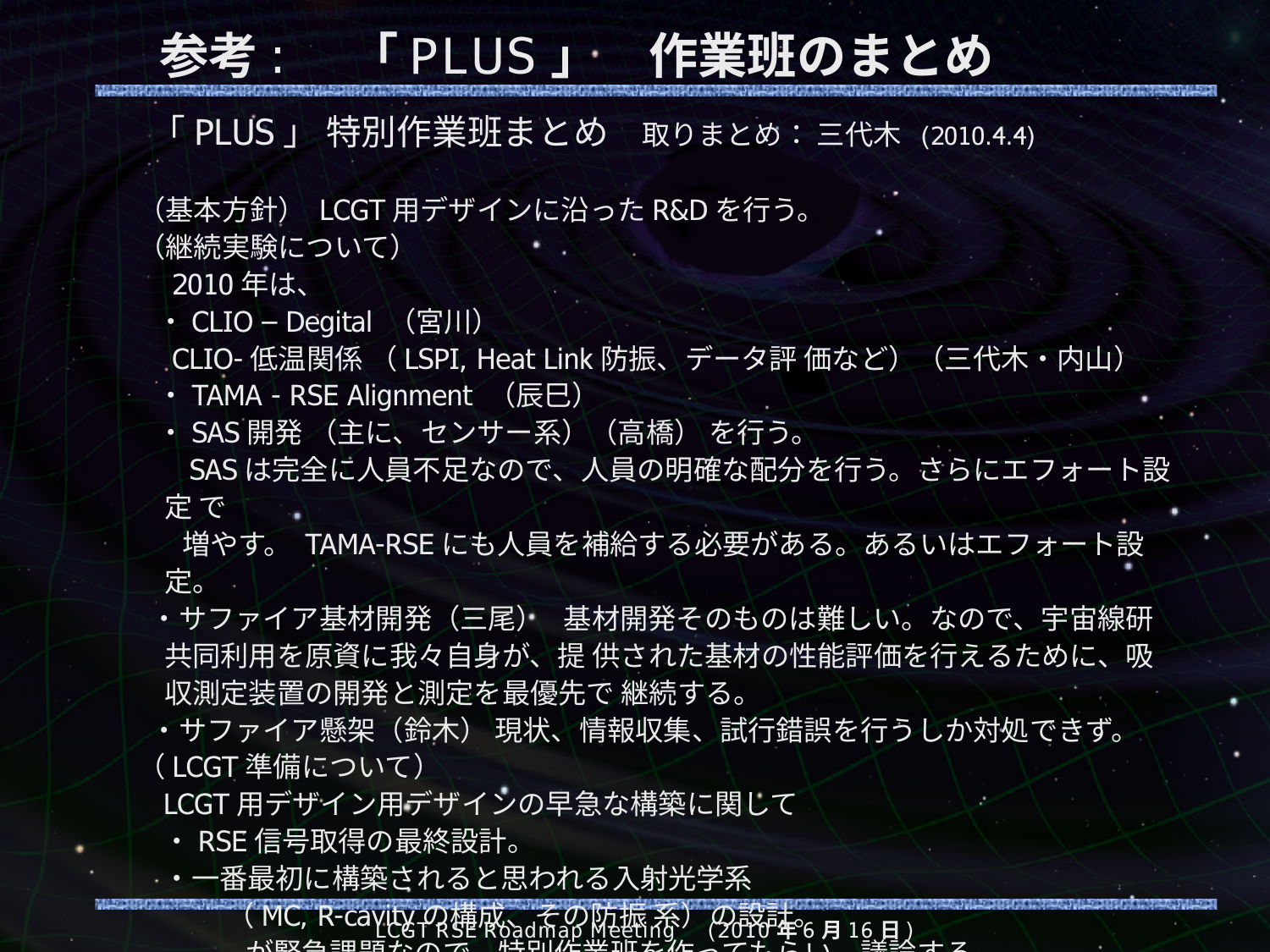

# 参考:　「PLUS」　作業班のまとめ
 「PLUS」 特別作業班まとめ     取りまとめ： 三代木  (2010.4.4)

（基本方針） LCGT用デザインに沿ったR&Dを行う。
（継続実験について）
    2010年は、
  ・CLIO – Degital （宮川）
    CLIO-低温関係 （LSPI, Heat Link防振、データ評 価など）（三代木・内山）
  ・TAMA - RSE Alignment （辰巳）
  ・SAS開発 （主に、センサー系）（高橋） を行う。
      SASは完全に人員不足なので、人員の明確な配分を行う。さらにエフォート設定 で
      増やす。 TAMA-RSEにも人員を補給する必要がある。あるいはエフォート設定。
 ・サファイア基材開発（三尾）   基材開発そのものは難しい。なので、宇宙線研共同利用を原資に我々自身が、提 供された基材の性能評価を行えるために、吸収測定装置の開発と測定を最優先で 継続する。
 ・サファイア懸架（鈴木） 現状、情報収集、試行錯誤を行うしか対処できず。
（LCGT準備について）
   LCGT用デザイン用デザインの早急な構築に関して
   ・RSE信号取得の最終設計。
   ・一番最初に構築されると思われる入射光学系
             （MC, R-cavityの構成、その防振 系）の設計。
                が緊急課題なので、特別作業班を作ってもらい、議論する。
LCGT RSE Roadmap Meeting　(2010年6月16日)